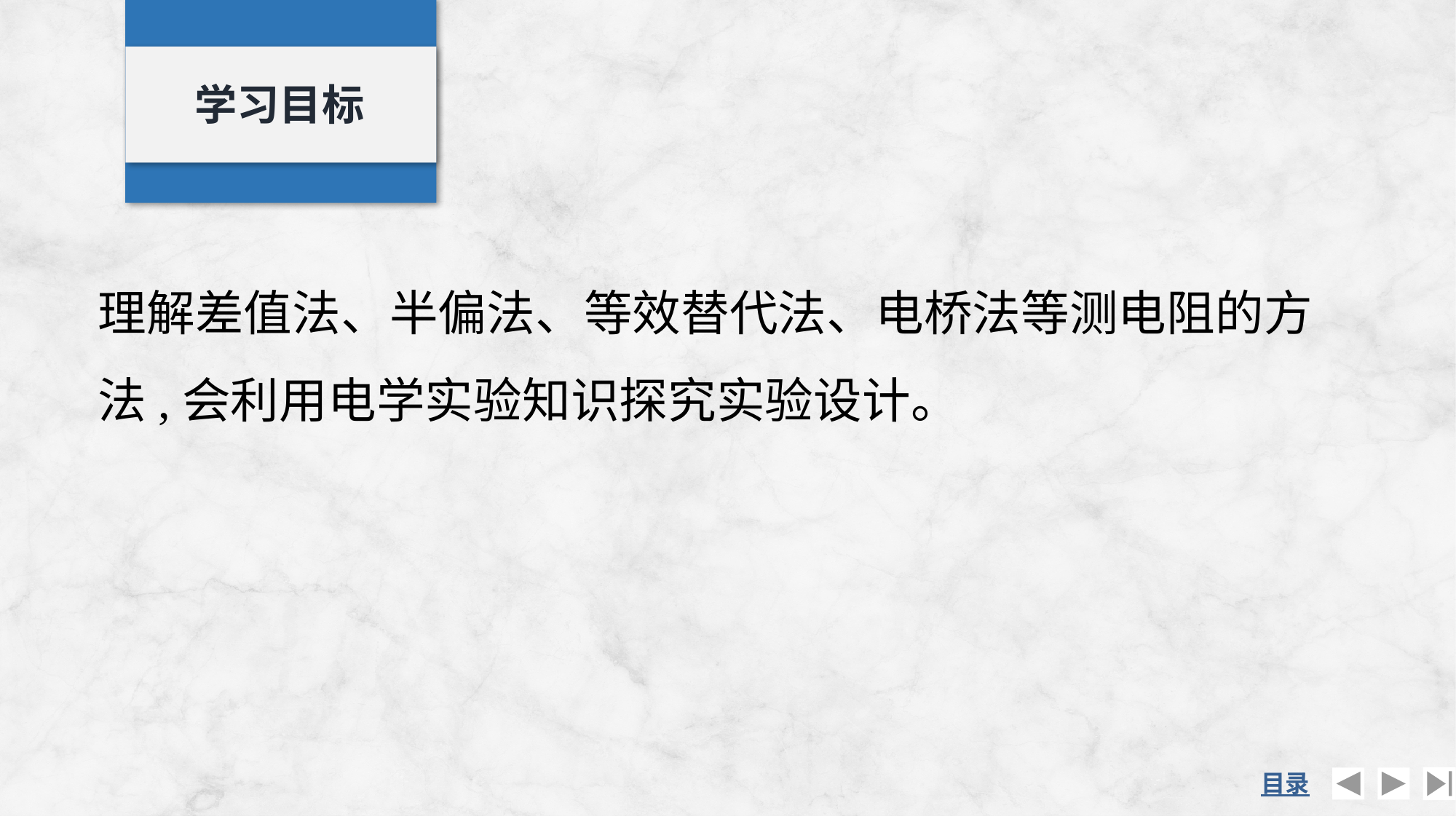

学习目标
理解差值法、半偏法、等效替代法、电桥法等测电阻的方法,会利用电学实验知识探究实验设计。